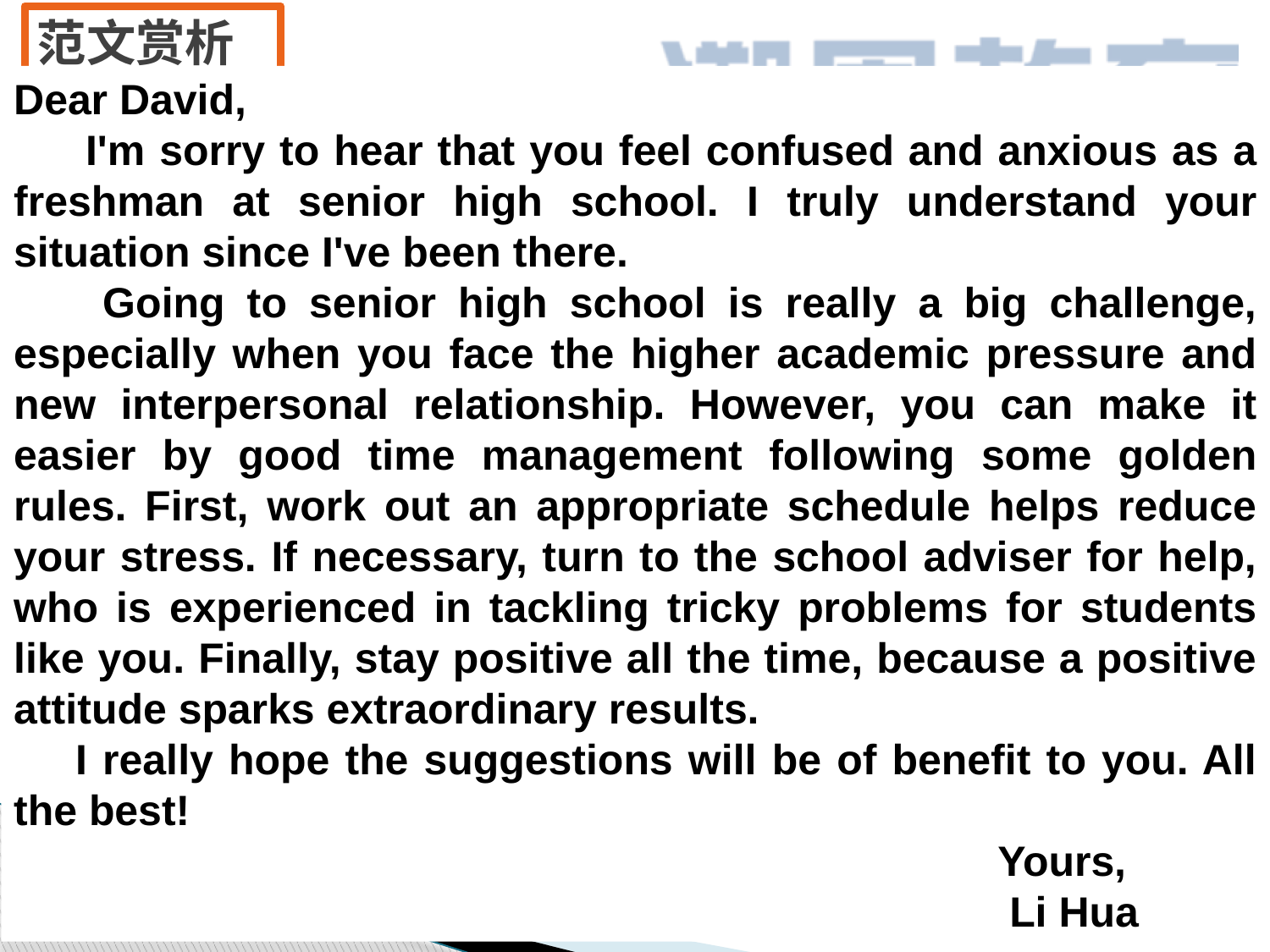

范文赏析
Dear David,
     I'm sorry to hear that you feel confused and anxious as a freshman at senior high school. I truly understand your situation since I've been there.
    Going to senior high school is really a big challenge, especially when you face the higher academic pressure and new interpersonal relationship. However, you can make it easier by good time management following some golden rules. First, work out an appropriate schedule helps reduce your stress. If necessary, turn to the school adviser for help, who is experienced in tackling tricky problems for students like you. Finally, stay positive all the time, because a positive attitude sparks extraordinary results.
    I really hope the suggestions will be of benefit to you. All the best!
                                                                                   Yours,
                                                                                    Li Hua